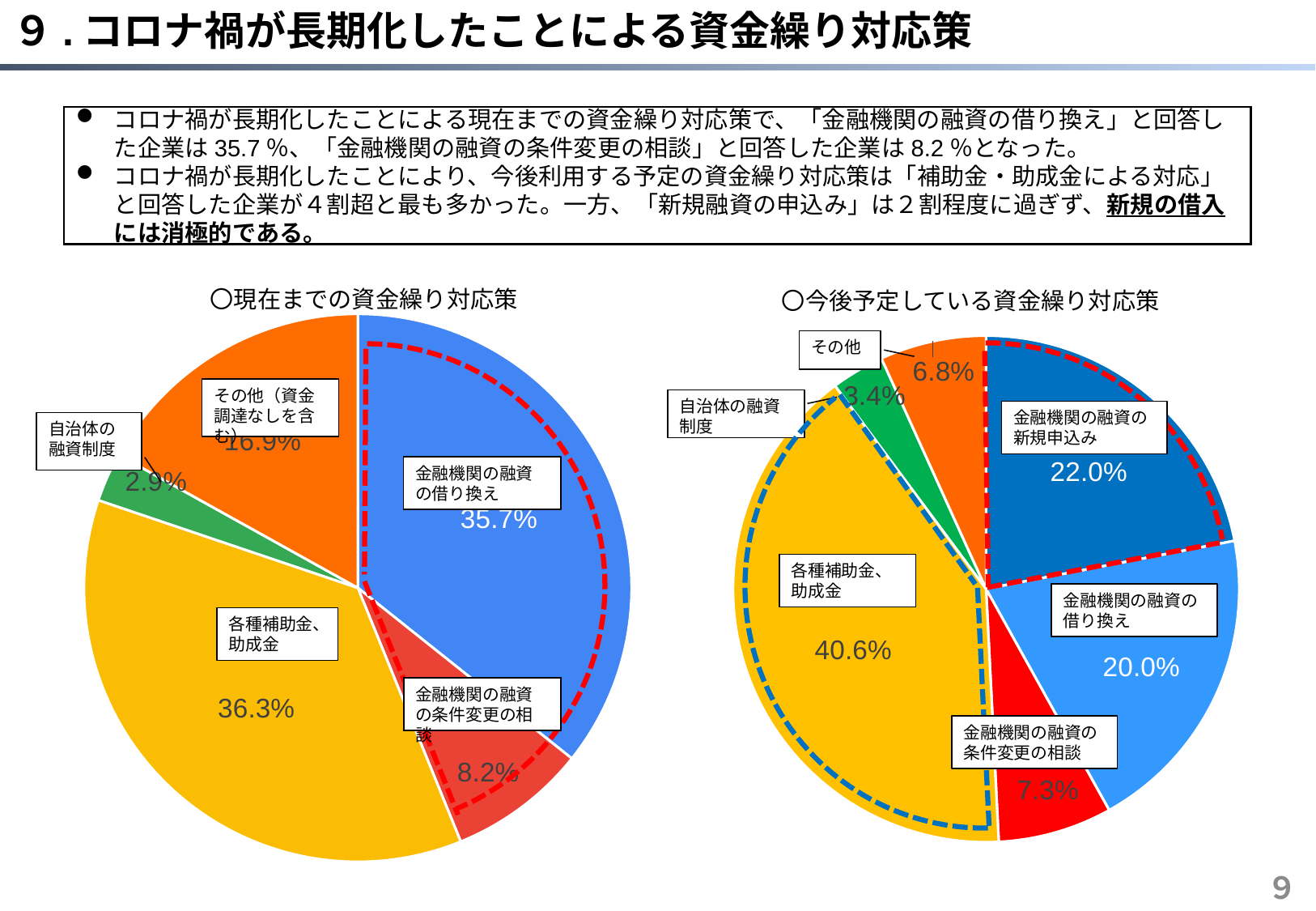

# ９.コロナ禍が長期化したことによる資金繰り対応策
コロナ禍が長期化したことによる現在までの資金繰り対応策で、「金融機関の融資の借り換え」と回答した企業は35.7％、「金融機関の融資の条件変更の相談」と回答した企業は8.2％となった。
コロナ禍が長期化したことにより、今後利用する予定の資金繰り対応策は「補助金・助成金による対応」と回答した企業が４割超と最も多かった。一方、「新規融資の申込み」は２割程度に過ぎず、新規の借入には消極的である。
〇現在までの資金繰り対応策
〇今後予定している資金繰り対応策

### Chart

| Category | 件数 | 構成比 |
|---|---|---|
| 金融機関の融資制度の借り換え | 0.3570691434468524 | 0.3570691434468524 |
| 金融機関の融資制度の条件変更の相談 | 0.08152734778121776 | 0.08152734778121776 |
| 各種補助金、助成金 | 0.3632610939112487 | 0.3632610939112487 |
| 自治体の融資制度 | 0.02889576883384933 | 0.02889576883384933 |
| その他（資金調達なしを含む） | 0.1692466460268318 | 0.1692466460268318 |

### Chart

| Category | 件数 | 構成比 |
|---|---|---|
| 金融機関の融資制度の新規申込み | 0.21956087824351297 | 0.21956087824351297 |
| 金融機関の融資制度の借り換え | 0.1996007984031936 | 0.1996007984031936 |
| 金融機関の融資制度の条件変更の相談 | 0.07285429141716566 | 0.07285429141716566 |
| 各種補助金、助成金 | 0.406187624750499 | 0.406187624750499 |
| 自治体の融資制度 | 0.033932135728542916 | 0.033932135728542916 |
| その他 | 0.06786427145708583 | 0.06786427145708583 |
その他

その他（資金調達なしを含む）
自治体の融資制度
金融機関の融資の新規申込み
自治体の融資制度
金融機関の融資の借り換え
各種補助金、助成金
金融機関の融資の借り換え
各種補助金、助成金
金融機関の融資の条件変更の相談
金融機関の融資の条件変更の相談
９